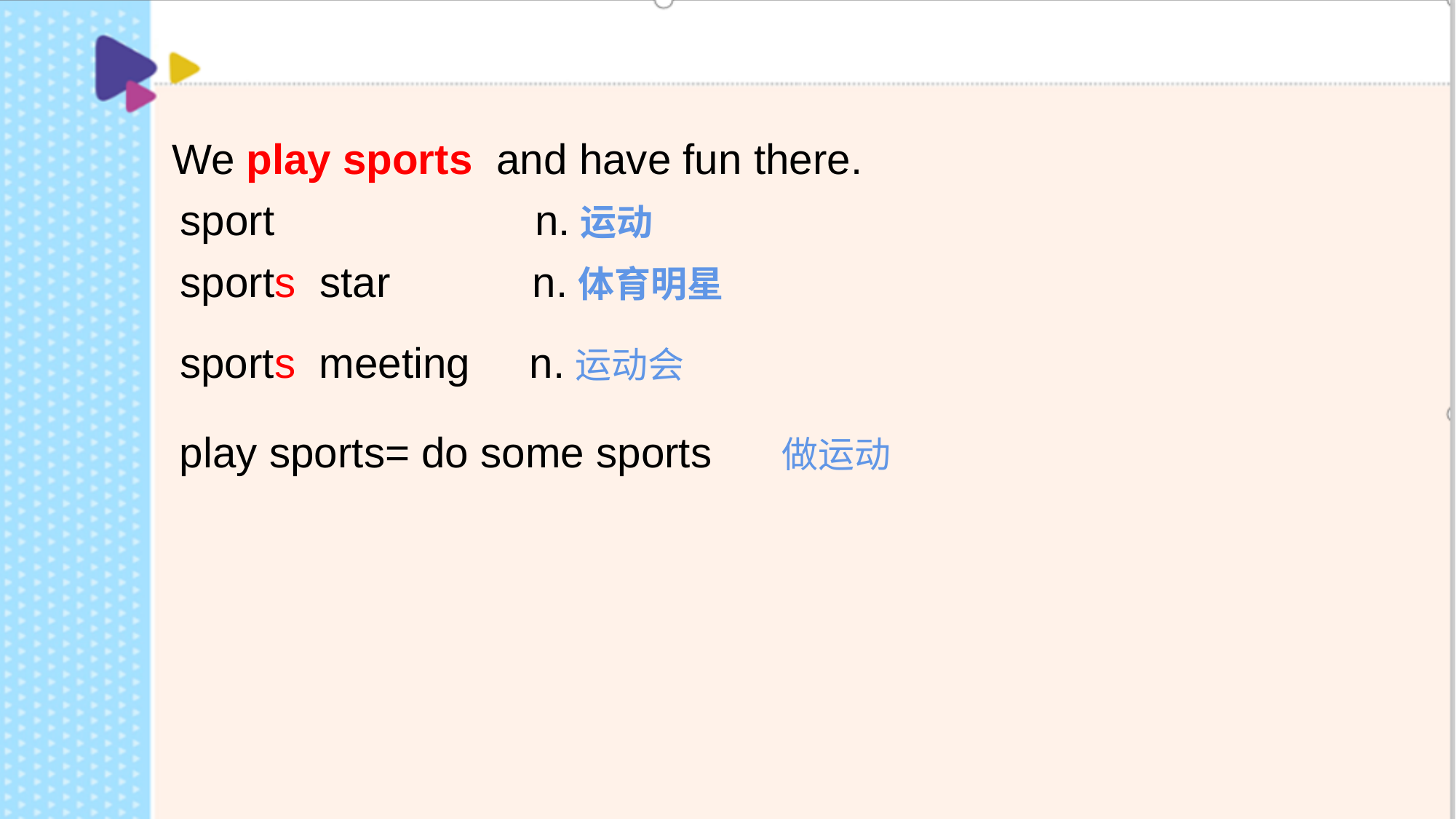

We play sports  and have fun there.
sport                      n.运动
sports  star            n.体育明星
sports  meeting     n.运动会
play sports= do some sports     做运动